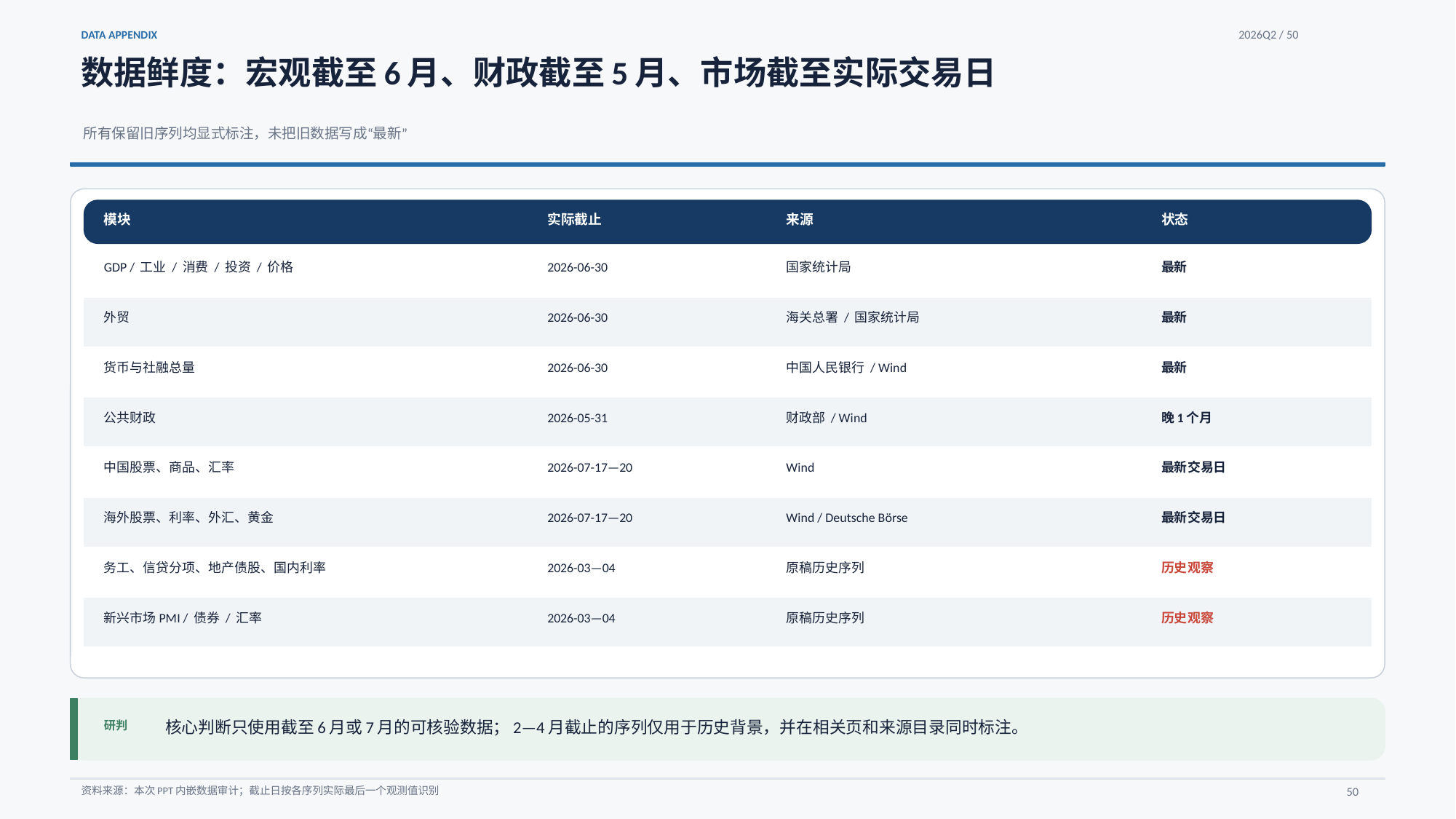

DATA APPENDIX
2026Q2 / 50
数据鲜度：宏观截至6月、财政截至5月、市场截至实际交易日
所有保留旧序列均显式标注，未把旧数据写成“最新”

模块
实际截止
来源
状态
GDP / 工业 / 消费 / 投资 / 价格
2026-06-30
国家统计局
最新

外贸
2026-06-30
海关总署 / 国家统计局
最新
货币与社融总量
2026-06-30
中国人民银行 / Wind
最新

公共财政
2026-05-31
财政部 / Wind
晚1个月
中国股票、商品、汇率
2026-07-17—20
Wind
最新交易日

海外股票、利率、外汇、黄金
2026-07-17—20
Wind / Deutsche Börse
最新交易日
务工、信贷分项、地产债股、国内利率
2026-03—04
原稿历史序列
历史观察

新兴市场PMI / 债券 / 汇率
2026-03—04
原稿历史序列
历史观察

核心判断只使用截至6月或7月的可核验数据；2—4月截止的序列仅用于历史背景，并在相关页和来源目录同时标注。
研判

资料来源：本次PPT内嵌数据审计；截止日按各序列实际最后一个观测值识别
50